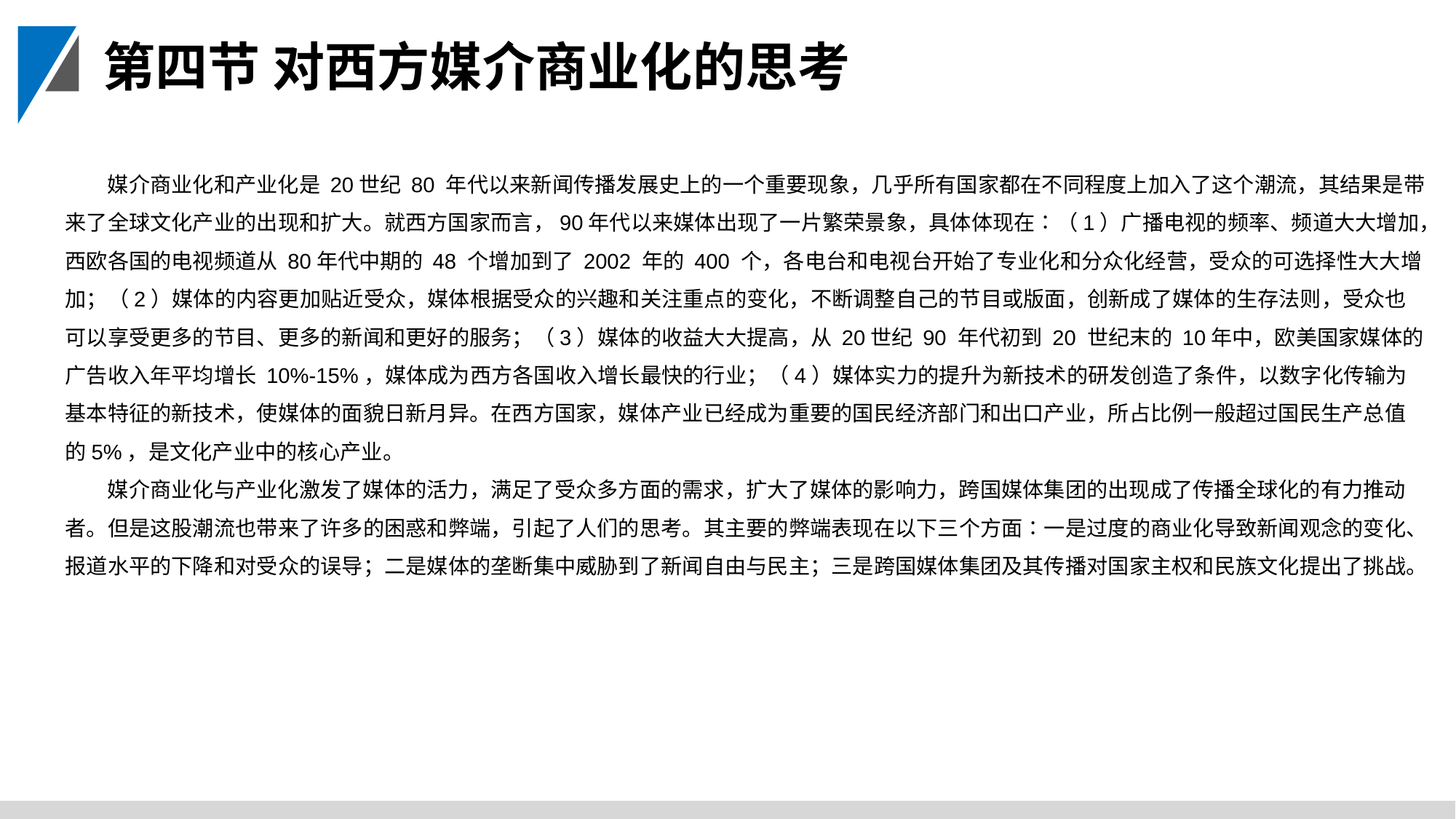

第四节 对西方媒介商业化的思考
媒介商业化和产业化是 20世纪 80 年代以来新闻传播发展史上的一个重要现象，几乎所有国家都在不同程度上加入了这个潮流，其结果是带来了全球文化产业的出现和扩大。就西方国家而言，90年代以来媒体出现了一片繁荣景象，具体体现在∶（1）广播电视的频率、频道大大增加，西欧各国的电视频道从 80年代中期的 48 个增加到了 2002 年的 400 个，各电台和电视台开始了专业化和分众化经营，受众的可选择性大大增加；（2）媒体的内容更加贴近受众，媒体根据受众的兴趣和关注重点的变化，不断调整自己的节目或版面，创新成了媒体的生存法则，受众也可以享受更多的节目、更多的新闻和更好的服务；（3）媒体的收益大大提高，从 20世纪 90 年代初到 20 世纪末的 10年中，欧美国家媒体的广告收入年平均增长 10%-15%，媒体成为西方各国收入增长最快的行业；（4）媒体实力的提升为新技术的研发创造了条件，以数字化传输为基本特征的新技术，使媒体的面貌日新月异。在西方国家，媒体产业已经成为重要的国民经济部门和出口产业，所占比例一般超过国民生产总值的5%，是文化产业中的核心产业。
媒介商业化与产业化激发了媒体的活力，满足了受众多方面的需求，扩大了媒体的影响力，跨国媒体集团的出现成了传播全球化的有力推动者。但是这股潮流也带来了许多的困惑和弊端，引起了人们的思考。其主要的弊端表现在以下三个方面∶一是过度的商业化导致新闻观念的变化、报道水平的下降和对受众的误导；二是媒体的垄断集中威胁到了新闻自由与民主；三是跨国媒体集团及其传播对国家主权和民族文化提出了挑战。